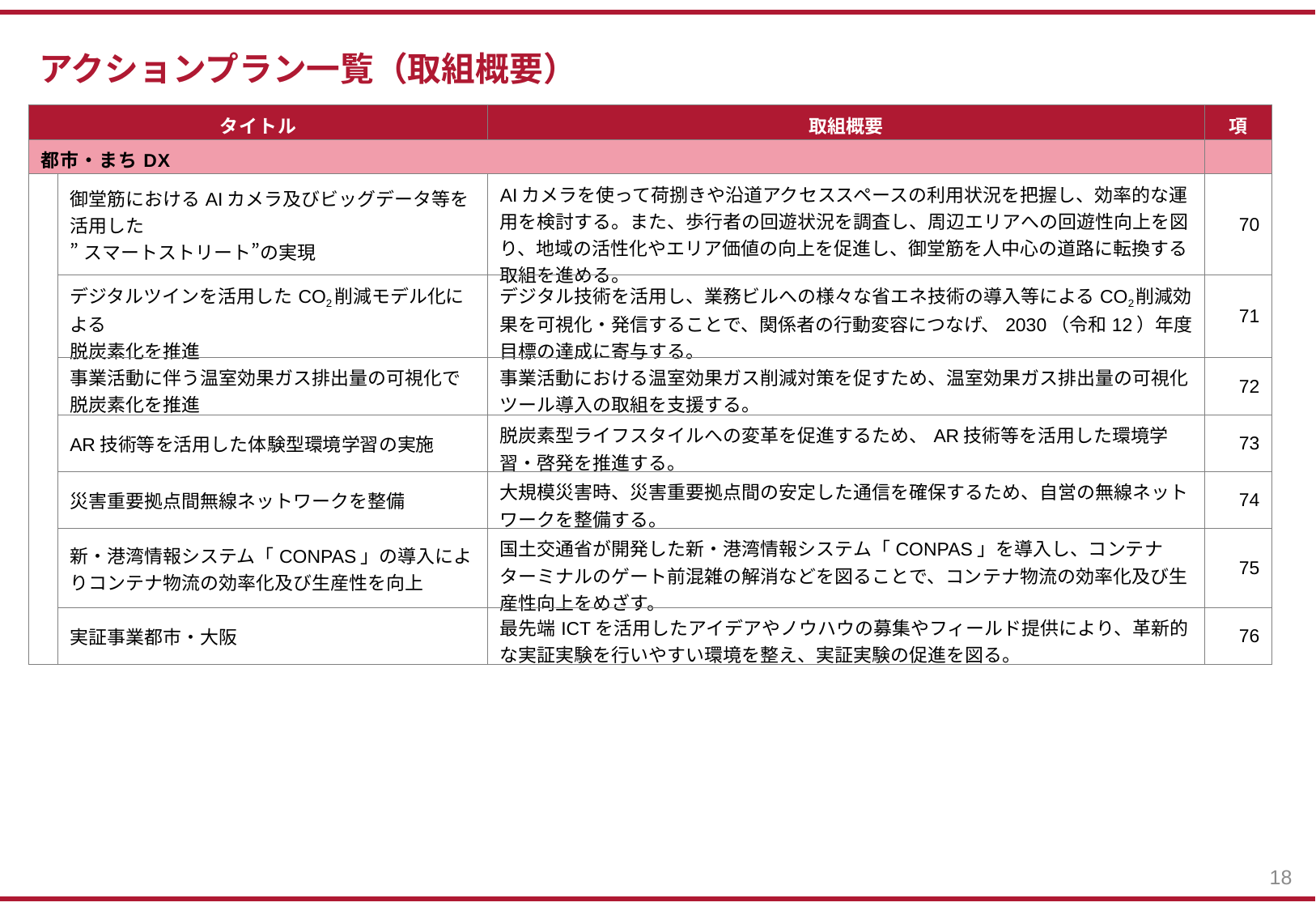

アクションプラン一覧（取組概要）
| タイトル |  | 取組概要 | 項 |
| --- | --- | --- | --- |
| 都市・まちDX |  |  |  |
|  | 御堂筋におけるAIカメラ及びビッグデータ等を活用した ”スマートストリート”の実現 | AIカメラを使って荷捌きや沿道アクセススペースの利用状況を把握し、効率的な運用を検討する。また、歩行者の回遊状況を調査し、周辺エリアへの回遊性向上を図り、地域の活性化やエリア価値の向上を促進し、御堂筋を人中心の道路に転換する取組を進める。 | 70 |
|  | デジタルツインを活用したCO2削減モデル化による 脱炭素化を推進 | デジタル技術を活用し、業務ビルへの様々な省エネ技術の導入等によるCO2削減効果を可視化・発信することで、関係者の行動変容につなげ、2030（令和12）年度目標の達成に寄与する。 | 71 |
|  | 事業活動に伴う温室効果ガス排出量の可視化で 脱炭素化を推進 | 事業活動における温室効果ガス削減対策を促すため、温室効果ガス排出量の可視化ツール導入の取組を支援する。 | 72 |
|  | AR技術等を活用した体験型環境学習の実施 | 脱炭素型ライフスタイルへの変革を促進するため、AR技術等を活用した環境学習・啓発を推進する。 | 73 |
|  | 災害重要拠点間無線ネットワークを整備 | 大規模災害時、災害重要拠点間の安定した通信を確保するため、自営の無線ネットワークを整備する。 | 74 |
|  | 新・港湾情報システム「CONPAS」の導入によりコンテナ物流の効率化及び生産性を向上 | 国土交通省が開発した新・港湾情報システム「CONPAS」を導入し、コンテナターミナルのゲート前混雑の解消などを図ることで、コンテナ物流の効率化及び生産性向上をめざす。 | 75 |
|  | 実証事業都市・大阪 | 最先端ICTを活用したアイデアやノウハウの募集やフィールド提供により、⾰新的な実証実験を⾏いやすい環境を整え、実証実験の促進を図る。 | 76 |
18